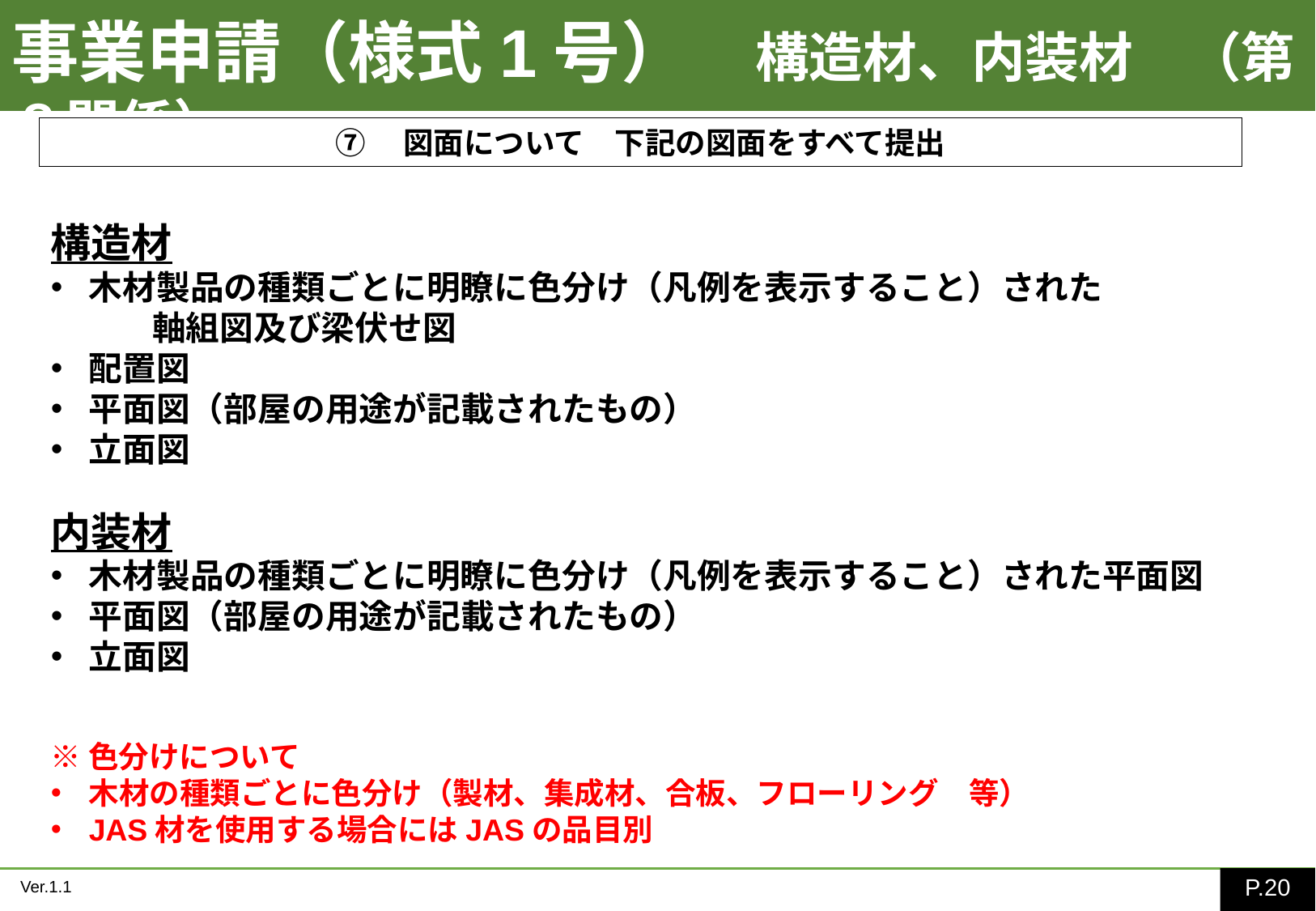

事業申請（様式1号）　構造材、内装材　（第８関係）
⑦　図面について　下記の図面をすべて提出
構造材
木材製品の種類ごとに明瞭に色分け（凡例を表示すること）された
　　　軸組図及び梁伏せ図
配置図
平面図（部屋の用途が記載されたもの）
立面図
内装材
木材製品の種類ごとに明瞭に色分け（凡例を表示すること）された平面図
平面図（部屋の用途が記載されたもの）
立面図
※色分けについて
木材の種類ごとに色分け（製材、集成材、合板、フローリング　等）
JAS材を使用する場合にはJASの品目別